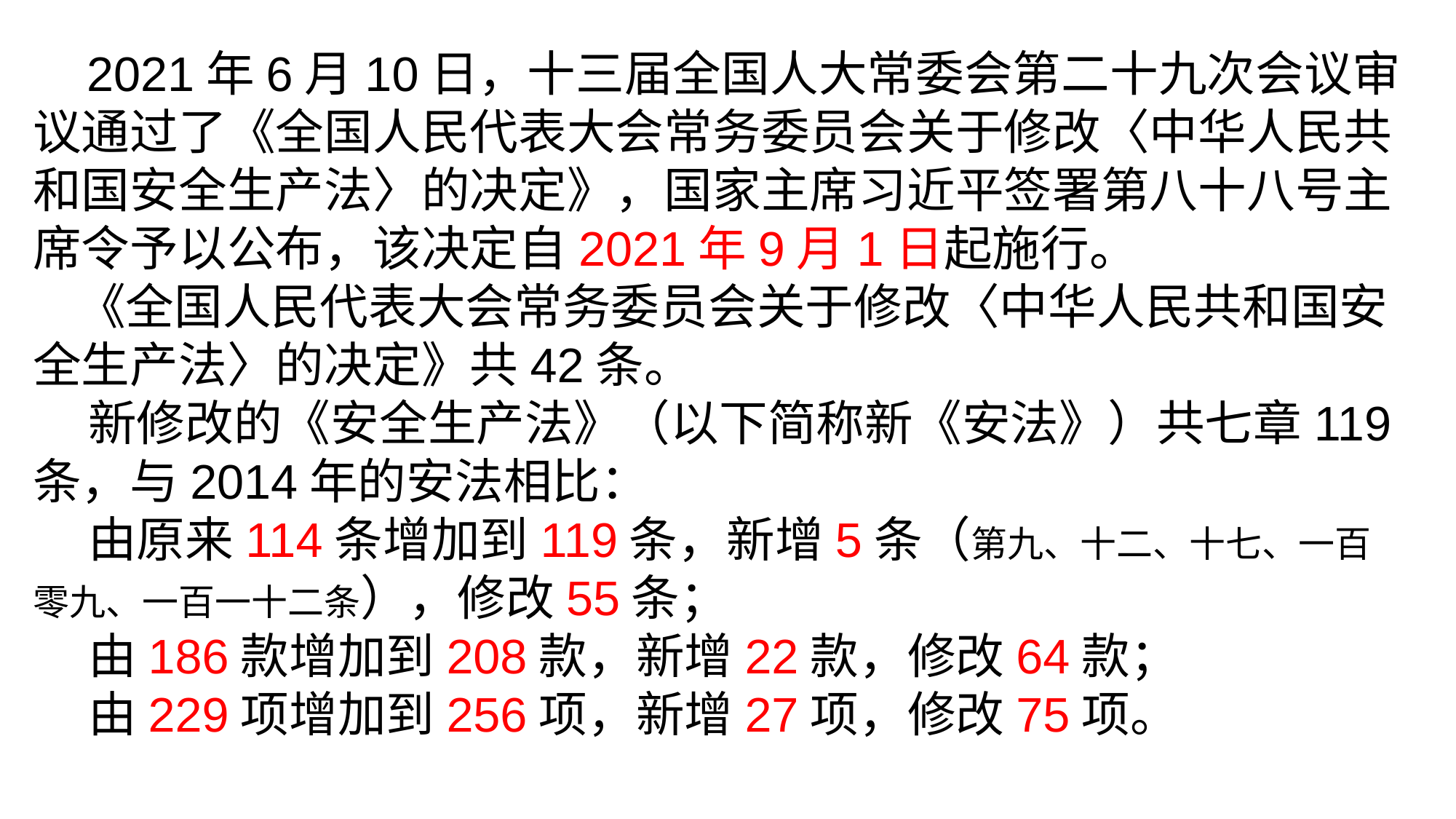

2021年6月10日，十三届全国人大常委会第二十九次会议审议通过了《全国人民代表大会常务委员会关于修改〈中华人民共和国安全生产法〉的决定》，国家主席习近平签署第八十八号主席令予以公布，该决定自2021年9月1日起施行。
   《全国人民代表大会常务委员会关于修改〈中华人民共和国安全生产法〉的决定》共42条。
    新修改的《安全生产法》（以下简称新《安法》）共七章119条，与2014年的安法相比：
    由原来114条增加到119条，新增5条（第九、十二、十七、一百零九、一百一十二条），修改55条；
    由186款增加到208款，新增22款，修改64款；
    由229项增加到256项，新增27项，修改75项。